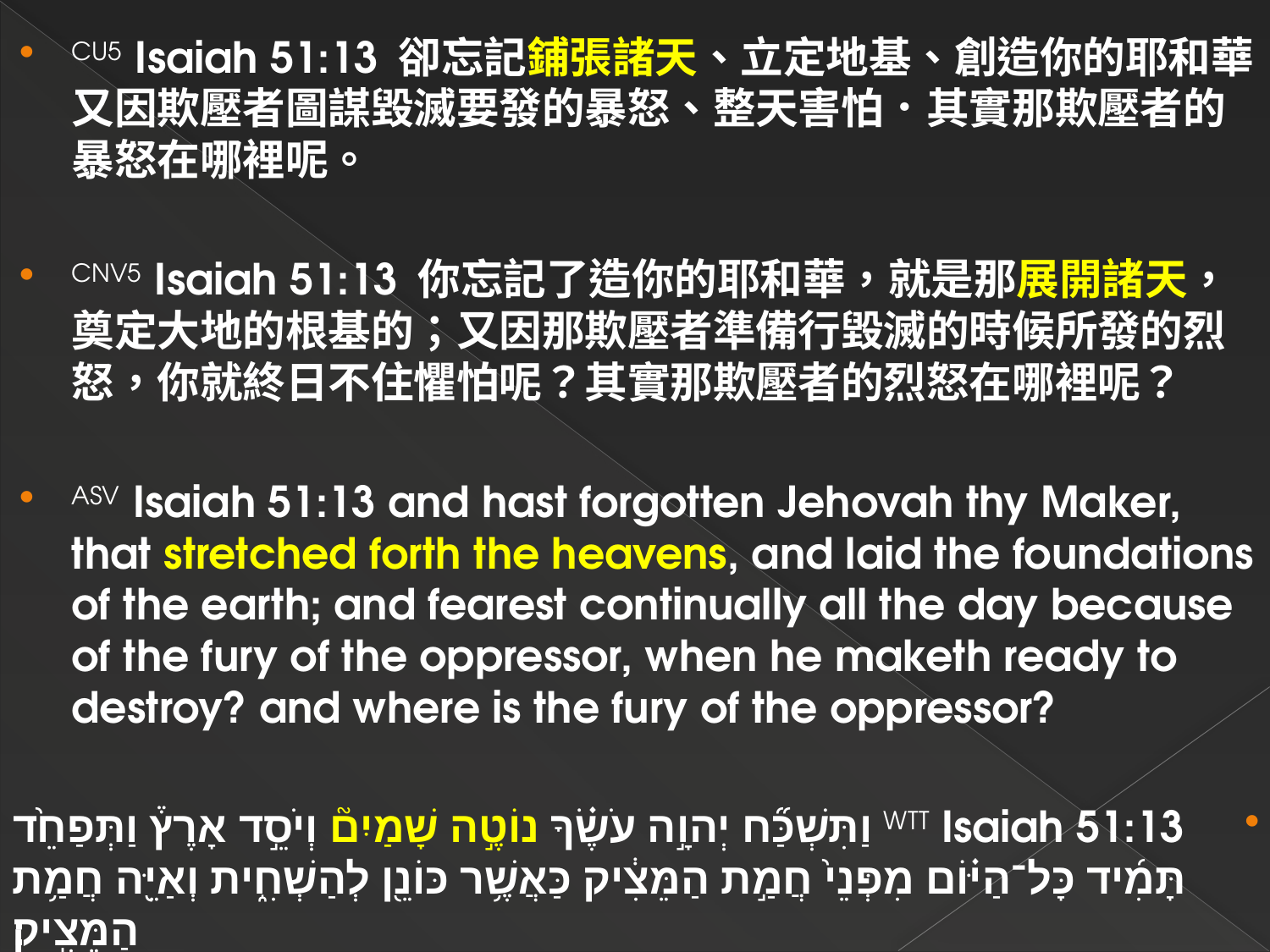

CU5  Isaiah 51:13 卻忘記鋪張諸天、立定地基、創造你的耶和華．又因欺壓者圖謀毀滅要發的暴怒、整天害怕．其實那欺壓者的暴怒在哪裡呢。

CNV5  Isaiah 51:13 你忘記了造你的耶和華，就是那展開諸天，奠定大地的根基的；又因那欺壓者準備行毀滅的時候所發的烈怒，你就終日不住懼怕呢？其實那欺壓者的烈怒在哪裡呢？

ASV  Isaiah 51:13 and hast forgotten Jehovah thy Maker, that stretched forth the heavens, and laid the foundations of the earth; and fearest continually all the day because of the fury of the oppressor, when he maketh ready to destroy? and where is the fury of the oppressor?

  WTT Isaiah 51:13 וַתִּשְׁכַּ֞ח יְהוָ֣ה עֹשֶׂ֗ךָ נוֹטֶ֣ה שָׁמַיִם֘ וְיֹסֵ֣ד אָרֶץ֒ וַתְּפַחֵ֙ד תָּמִ֜יד כָּל־הַיּ֗וֹם מִפְּנֵי֙ חֲמַ֣ת הַמֵּצִ֔יק כַּאֲשֶׁ֥ר כּוֹנֵ֖ן לְהַשְׁחִ֑ית וְאַיֵּ֖ה חֲמַ֥ת הַמֵּצִֽיק׃